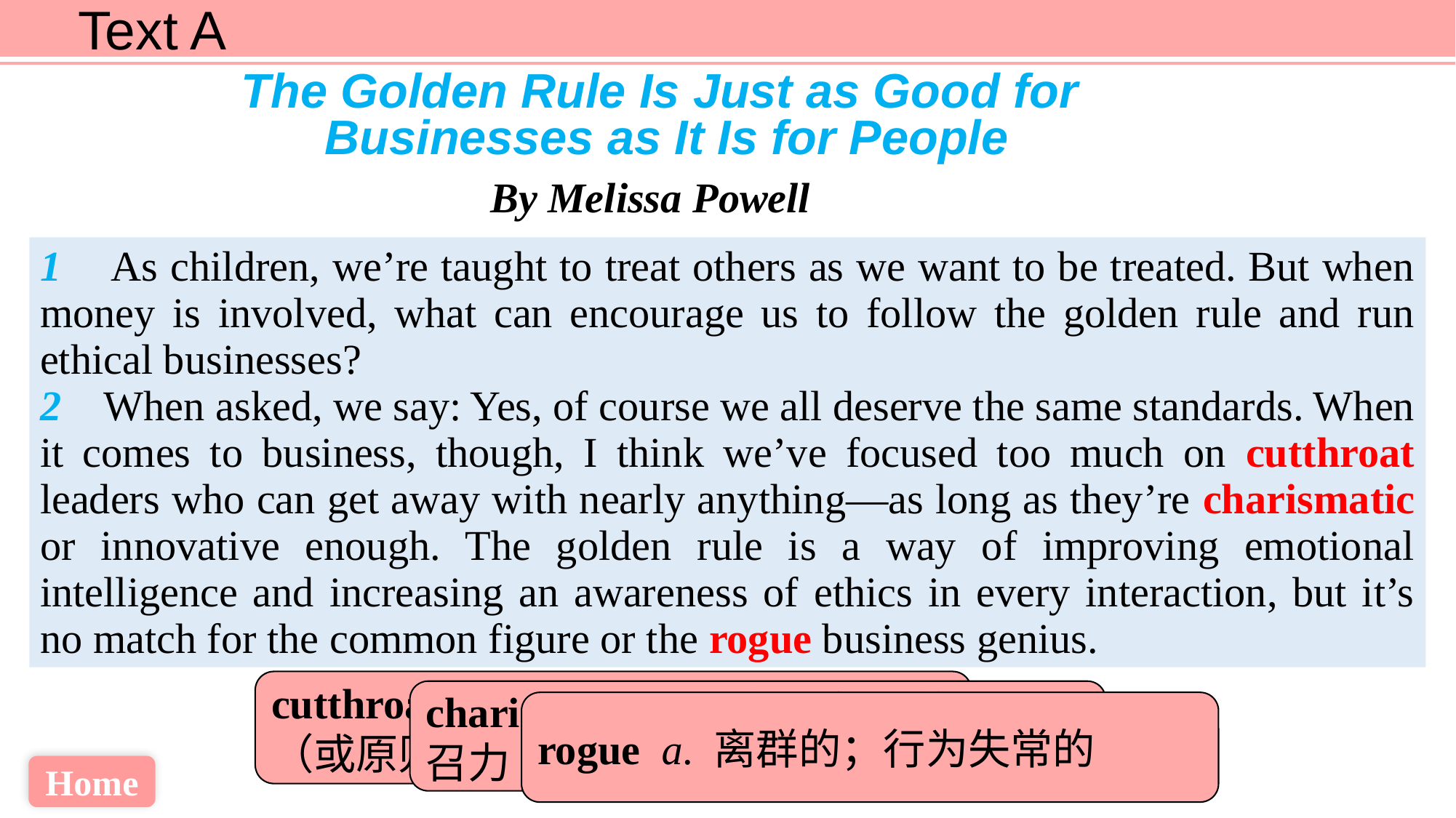

The Golden Rule Is Just as Good for
Businesses as It Is for People
     By Melissa Powell
1    As children, we’re taught to treat others as we want to be treated. But when money is involved, what can encourage us to follow the golden rule and run ethical businesses?
2    When asked, we say: Yes, of course we all deserve the same standards. When it comes to business, though, I think we’ve focused too much on cutthroat leaders who can get away with nearly anything—as long as they’re charismatic or innovative enough. The golden rule is a way of improving emotional intelligence and increasing an awareness of ethics in every interaction, but it’s no match for the common figure or the rogue business genius.

cutthroat  a. 严酷无情的；不讲道德（或原则）的
charismatic a. 有超凡魅力的；有号召力（或感召力）的
rogue  a. 离群的；行为失常的